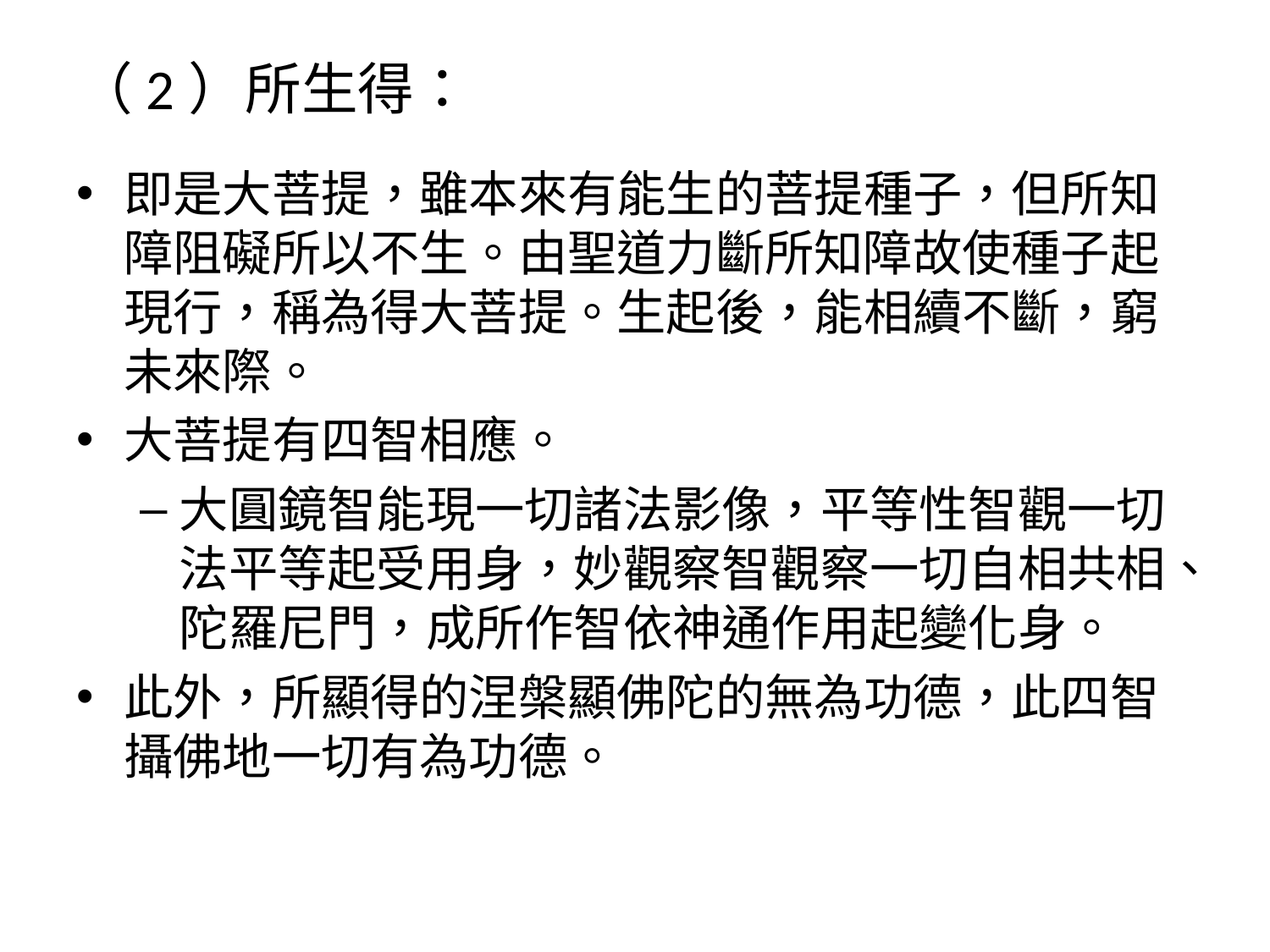

# （2）所生得：
即是大菩提，雖本來有能生的菩提種子，但所知障阻礙所以不生。由聖道力斷所知障故使種子起現行，稱為得大菩提。生起後，能相續不斷，窮未來際。
大菩提有四智相應。
大圓鏡智能現一切諸法影像，平等性智觀一切法平等起受用身，妙觀察智觀察一切自相共相、陀羅尼門，成所作智依神通作用起變化身。
此外，所顯得的涅槃顯佛陀的無為功德，此四智攝佛地一切有為功德。